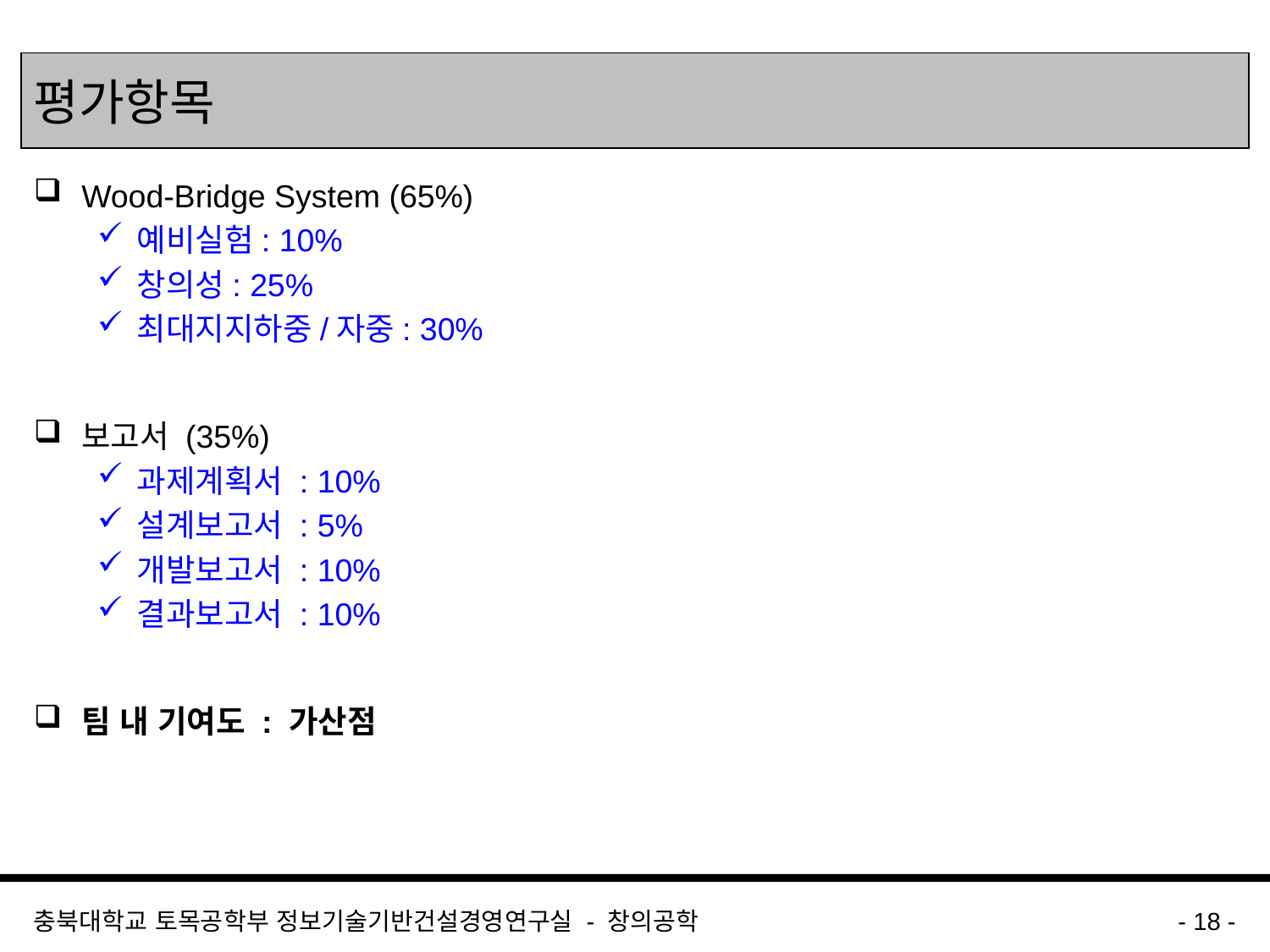

# 평가항목
Wood-Bridge System (65%)
예비실험: 10%
창의성: 25%
최대지지하중/자중: 30%

보고서 (35%)
과제계획서 : 10%
설계보고서 : 5%
개발보고서 : 10%
결과보고서 : 10%

팀 내 기여도 : 가산점

충북대학교 토목공학부 정보기술기반건설경영연구실 - 창의공학
- 18 -